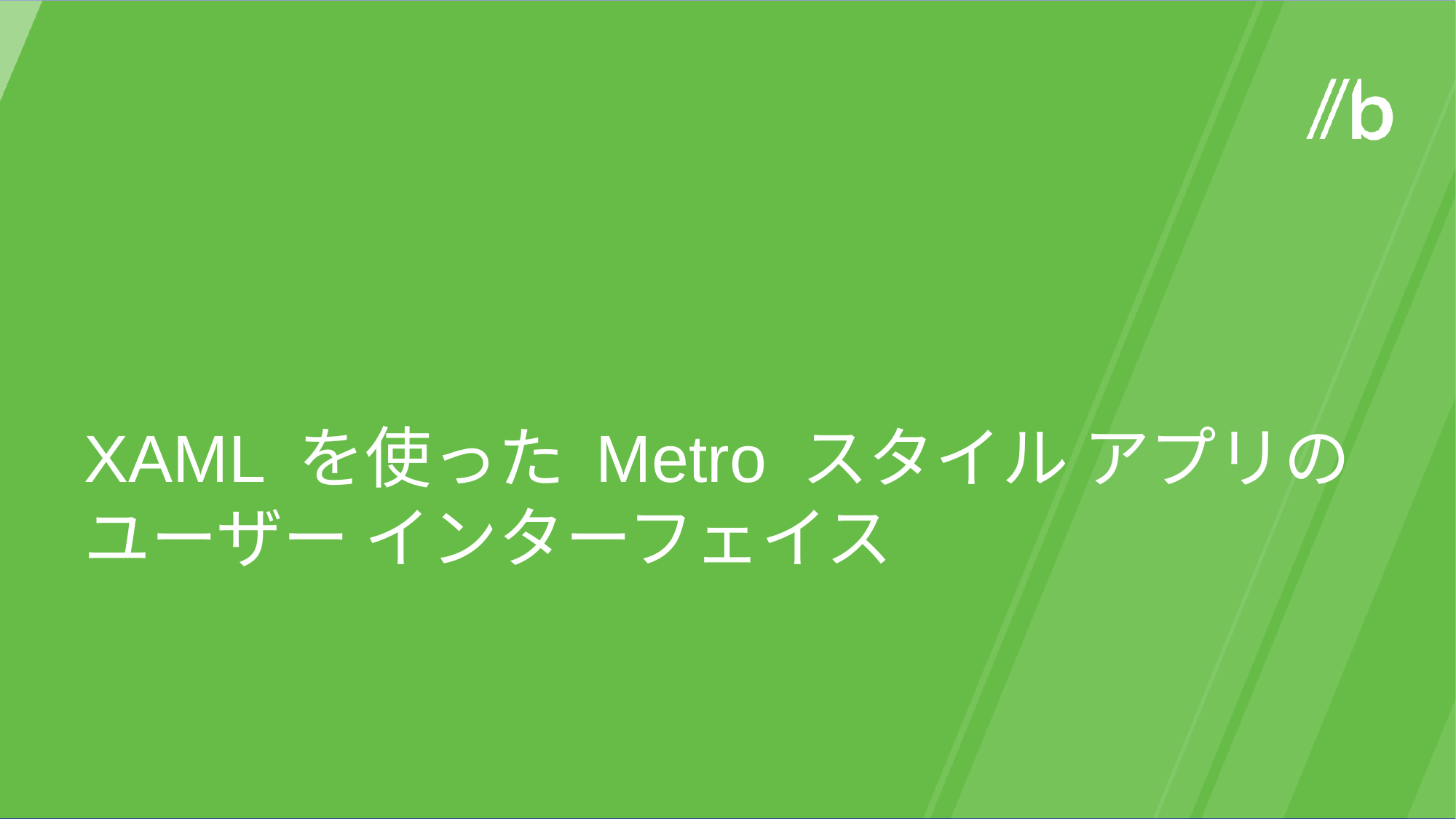

XAML を使った Metro スタイル アプリの
ユーザー インターフェイス